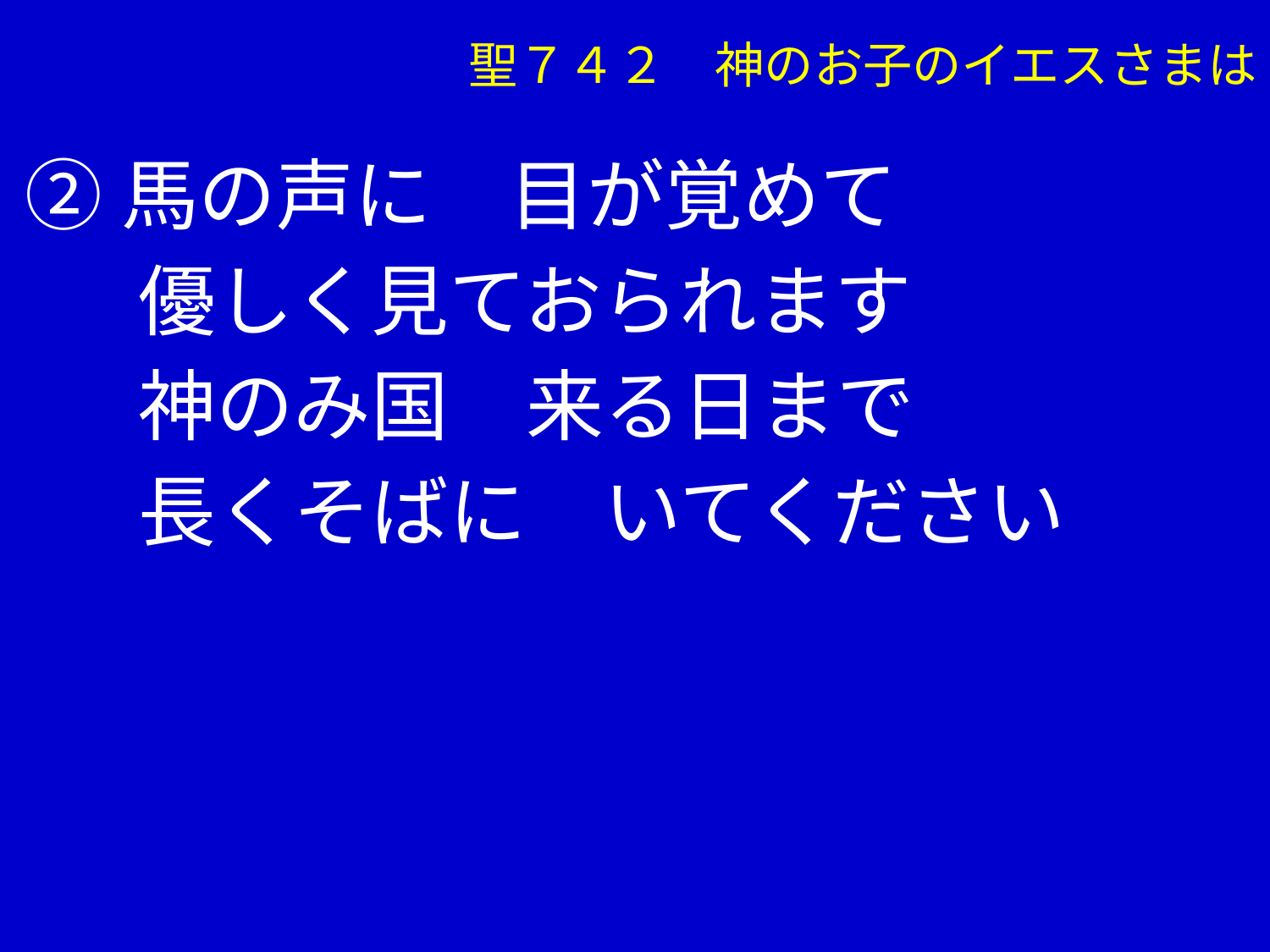

聖７４２　神のお子のイエスさまは
②馬の声に　目が覚めて
 　優しく見ておられます
 　神のみ国　来る日まで
 　長くそばに　いてください